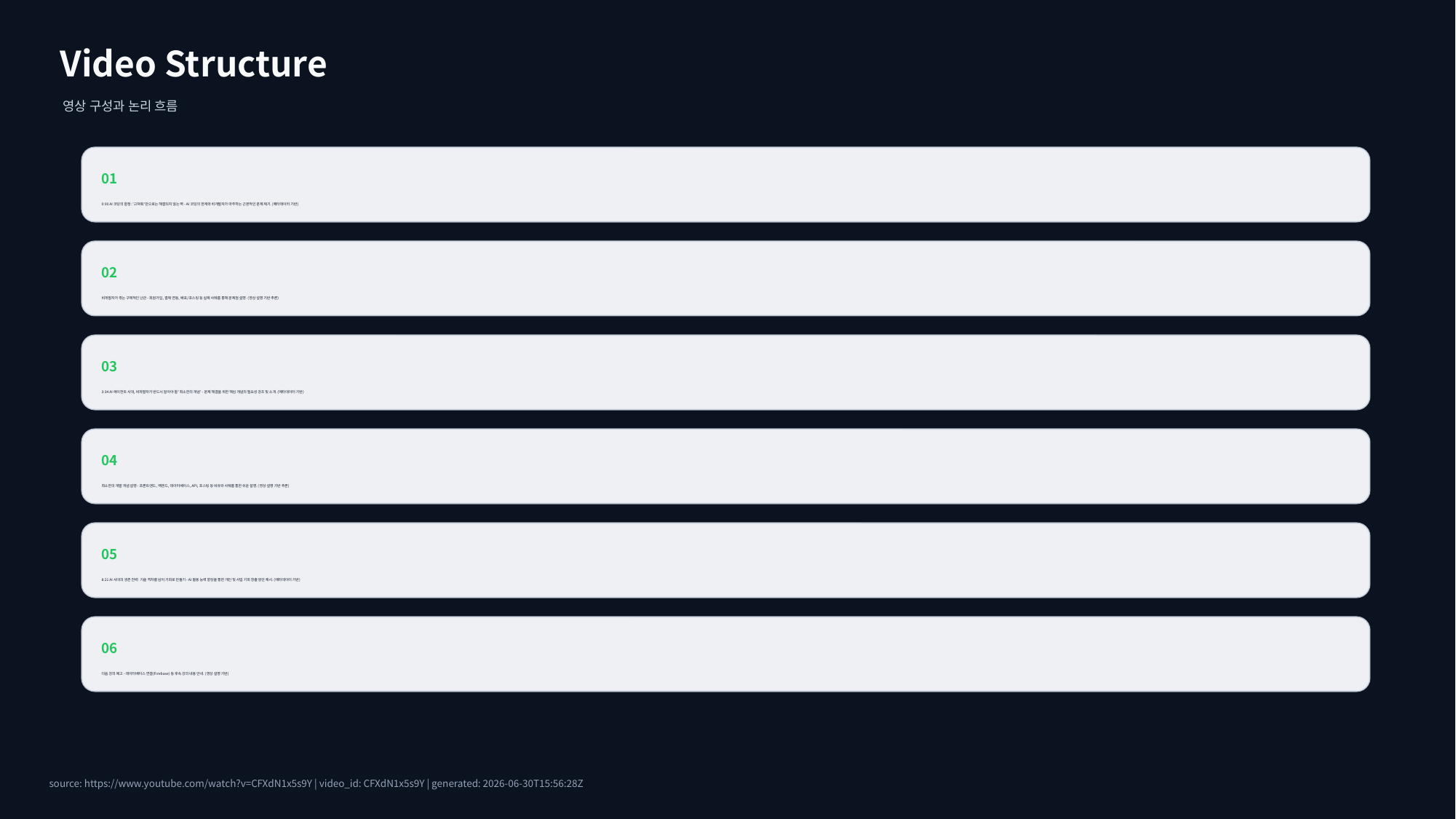

Video Structure
영상 구성과 논리 흐름

01
0:00 AI 코딩의 함정: '고쳐줘'만으로는 해결되지 않는 벽 - AI 코딩의 한계와 비개발자가 마주하는 근본적인 문제 제기. (메타데이터 기반)

02
비개발자가 겪는 구체적인 난관 - 회원가입, 결제 연동, 배포/호스팅 등 실제 사례를 통해 문제점 설명. (영상 설명 기반 추론)

03
3:34 AI 에이전트 시대, 비개발자가 반드시 알아야 할 '최소한의 개념' - 문제 해결을 위한 핵심 개념의 필요성 강조 및 소개. (메타데이터 기반)

04
최소한의 개발 개념 설명 - 프론트엔드, 백엔드, 데이터베이스, API, 호스팅 등 비유와 사례를 통한 쉬운 설명. (영상 설명 기반 추론)

05
8:21 AI 시대의 생존 전략: 기술 격차를 넘어 기회로 만들기 - AI 활용 능력 향상을 통한 개인 및 사업 기회 창출 방안 제시. (메타데이터 기반)

06
다음 강의 예고 - 데이터베이스 연결(Firebase) 등 후속 강의 내용 안내. (영상 설명 기반)
source: https://www.youtube.com/watch?v=CFXdN1x5s9Y | video_id: CFXdN1x5s9Y | generated: 2026-06-30T15:56:28Z